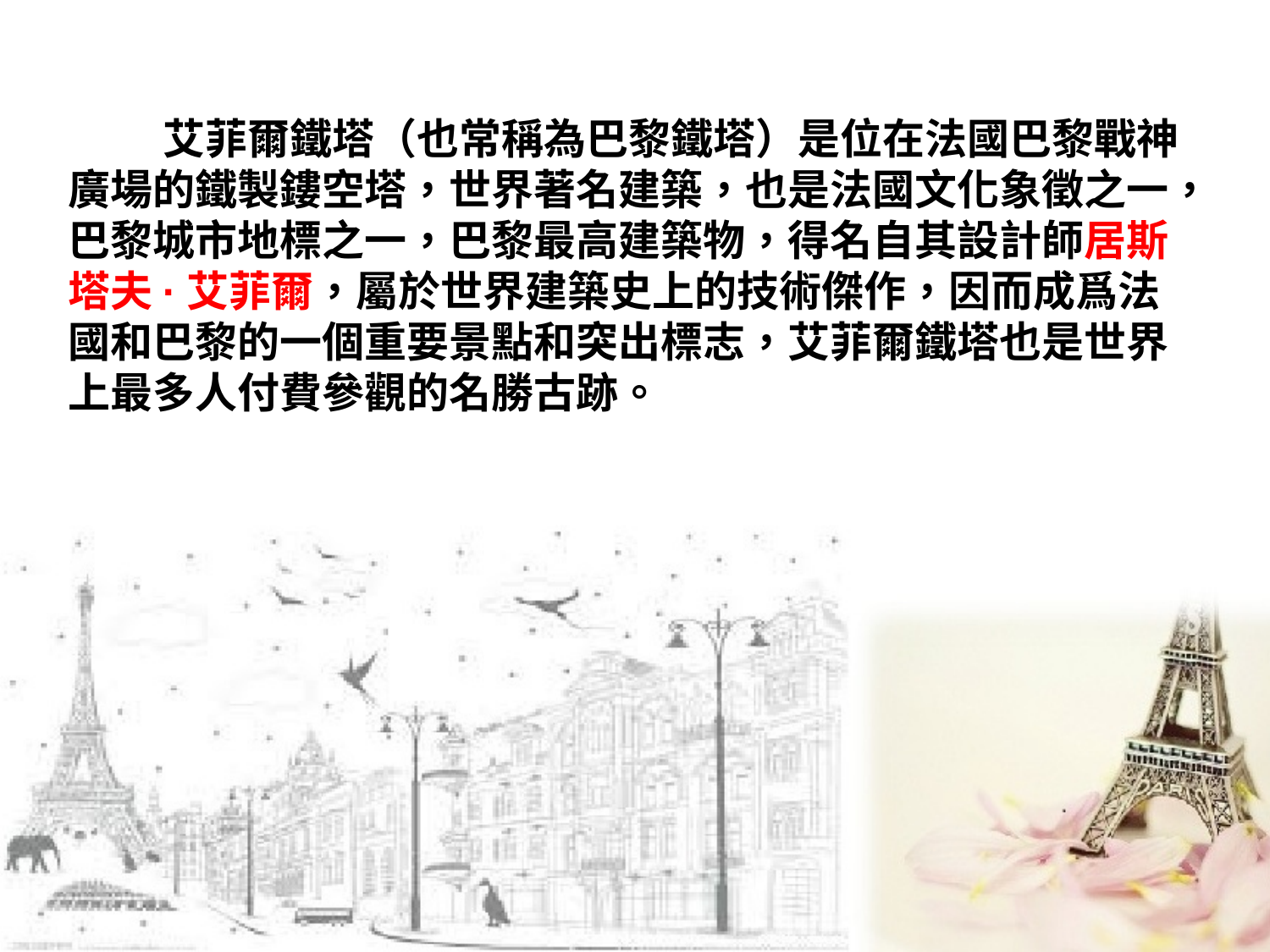

艾菲爾鐵塔（也常稱為巴黎鐵塔）是位在法國巴黎戰神廣場的鐵製鏤空塔，世界著名建築，也是法國文化象徵之一，巴黎城市地標之一，巴黎最高建築物，得名自其設計師居斯塔夫·艾菲爾，屬於世界建築史上的技術傑作，因而成爲法國和巴黎的一個重要景點和突出標志，艾菲爾鐵塔也是世界上最多人付費參觀的名勝古跡。